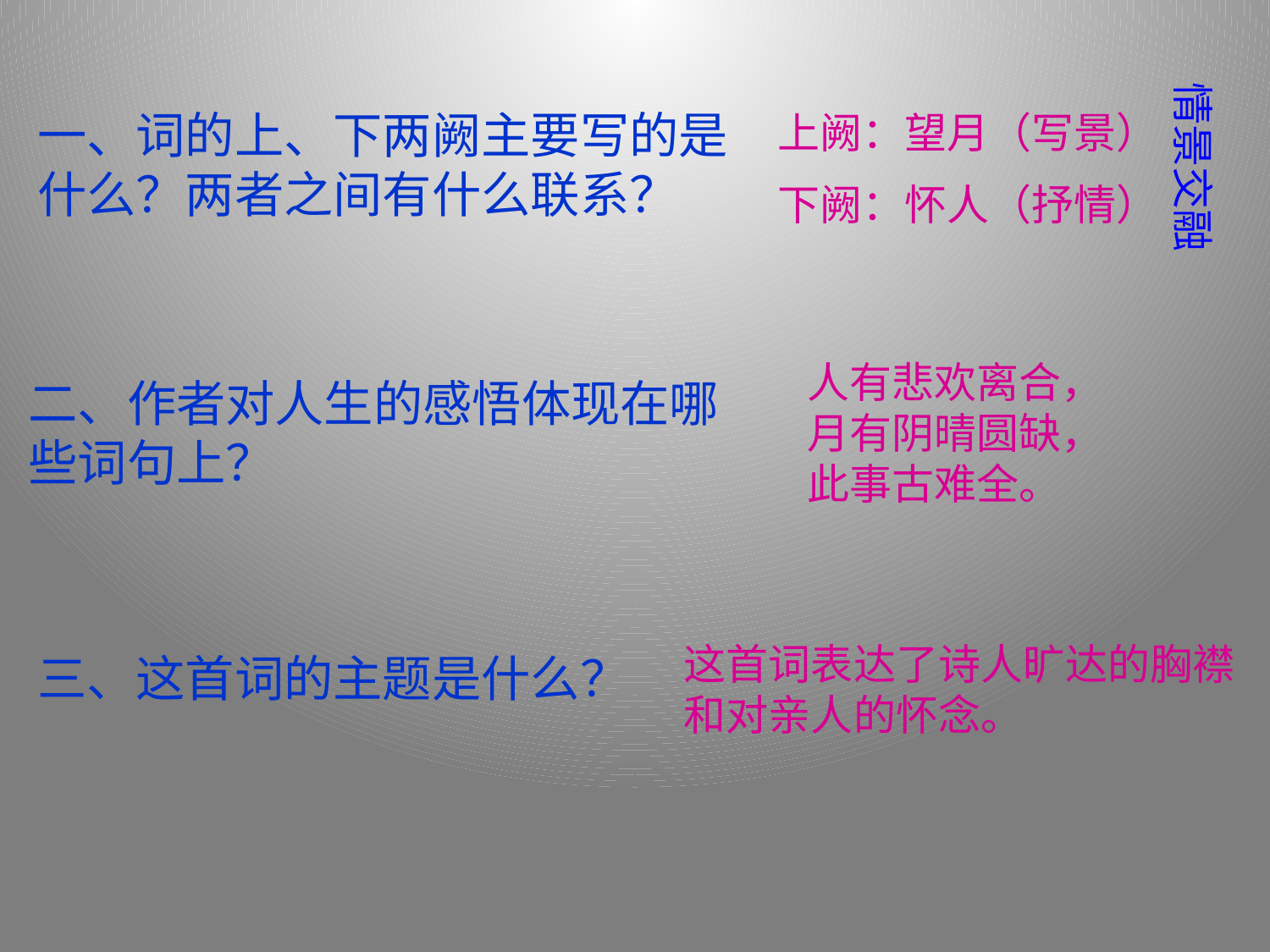

情景交融
一、词的上、下两阙主要写的是什么？两者之间有什么联系？
上阙：望月（写景）
下阙：怀人（抒情）
人有悲欢离合，月有阴晴圆缺，此事古难全。
二、作者对人生的感悟体现在哪些词句上？
这首词表达了诗人旷达的胸襟和对亲人的怀念。
三、这首词的主题是什么？